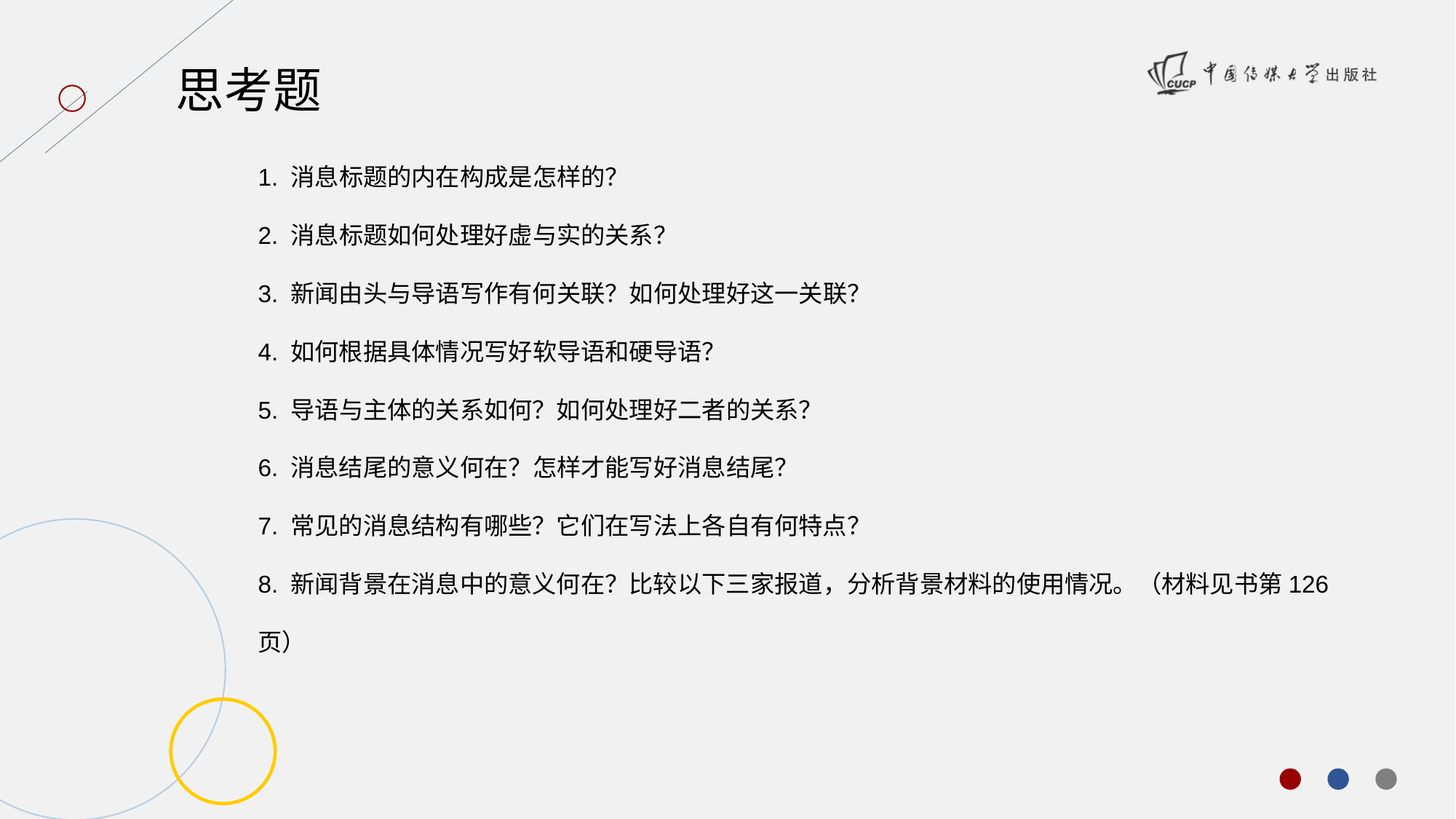

思考题

1. 消息标题的内在构成是怎样的？
2. 消息标题如何处理好虚与实的关系？
3. 新闻由头与导语写作有何关联？如何处理好这一关联？
4. 如何根据具体情况写好软导语和硬导语？
5. 导语与主体的关系如何？如何处理好二者的关系？
6. 消息结尾的意义何在？怎样才能写好消息结尾？
7. 常见的消息结构有哪些？它们在写法上各自有何特点？
8. 新闻背景在消息中的意义何在？比较以下三家报道，分析背景材料的使用情况。（材料见书第126页）